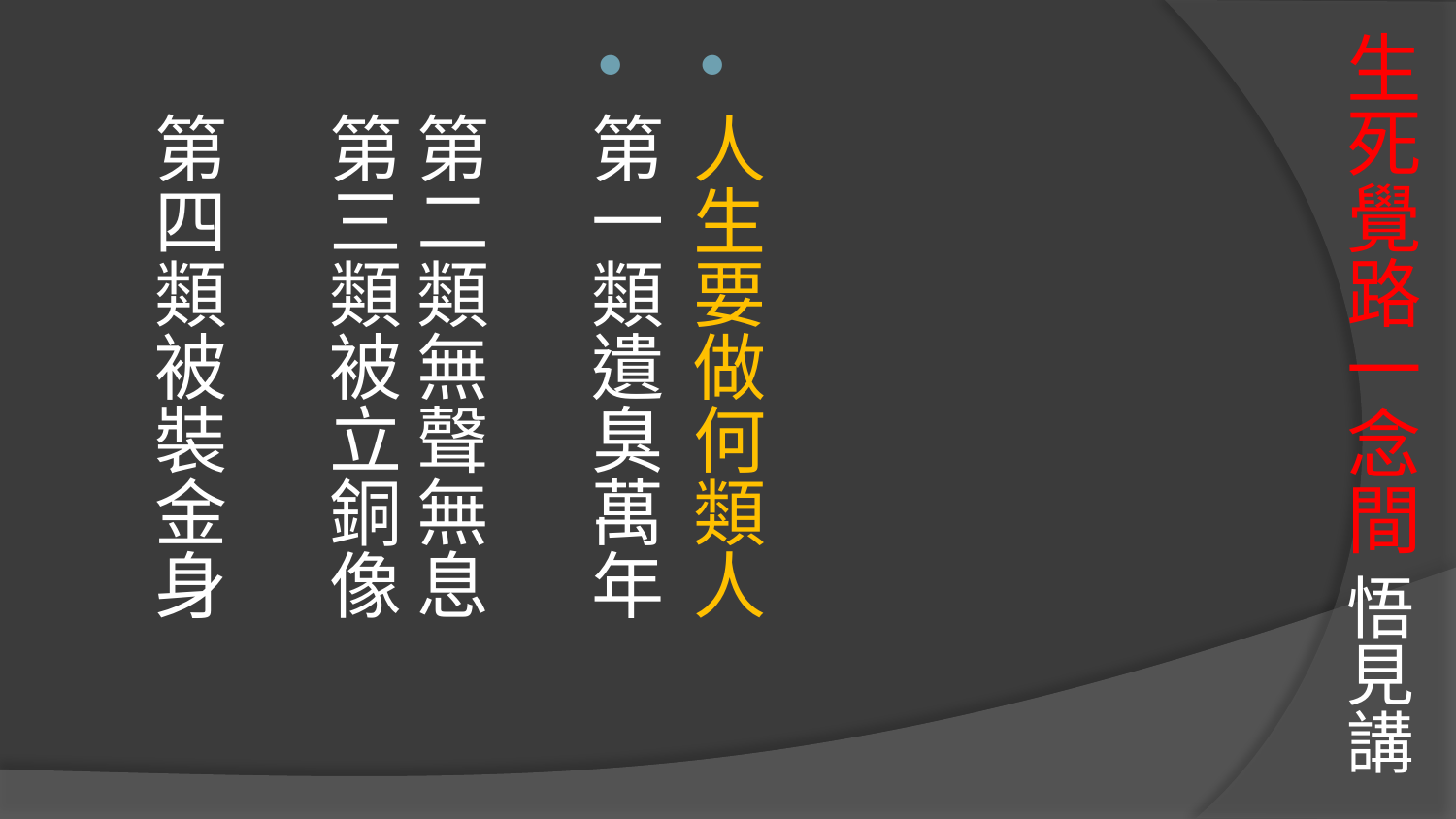

# 生死覺路一念間 悟見講
人生要做何類人
第一類遺臭萬年　　　　
第二類無聲無息
第三類被立銅像　　　
第四類被裝金身